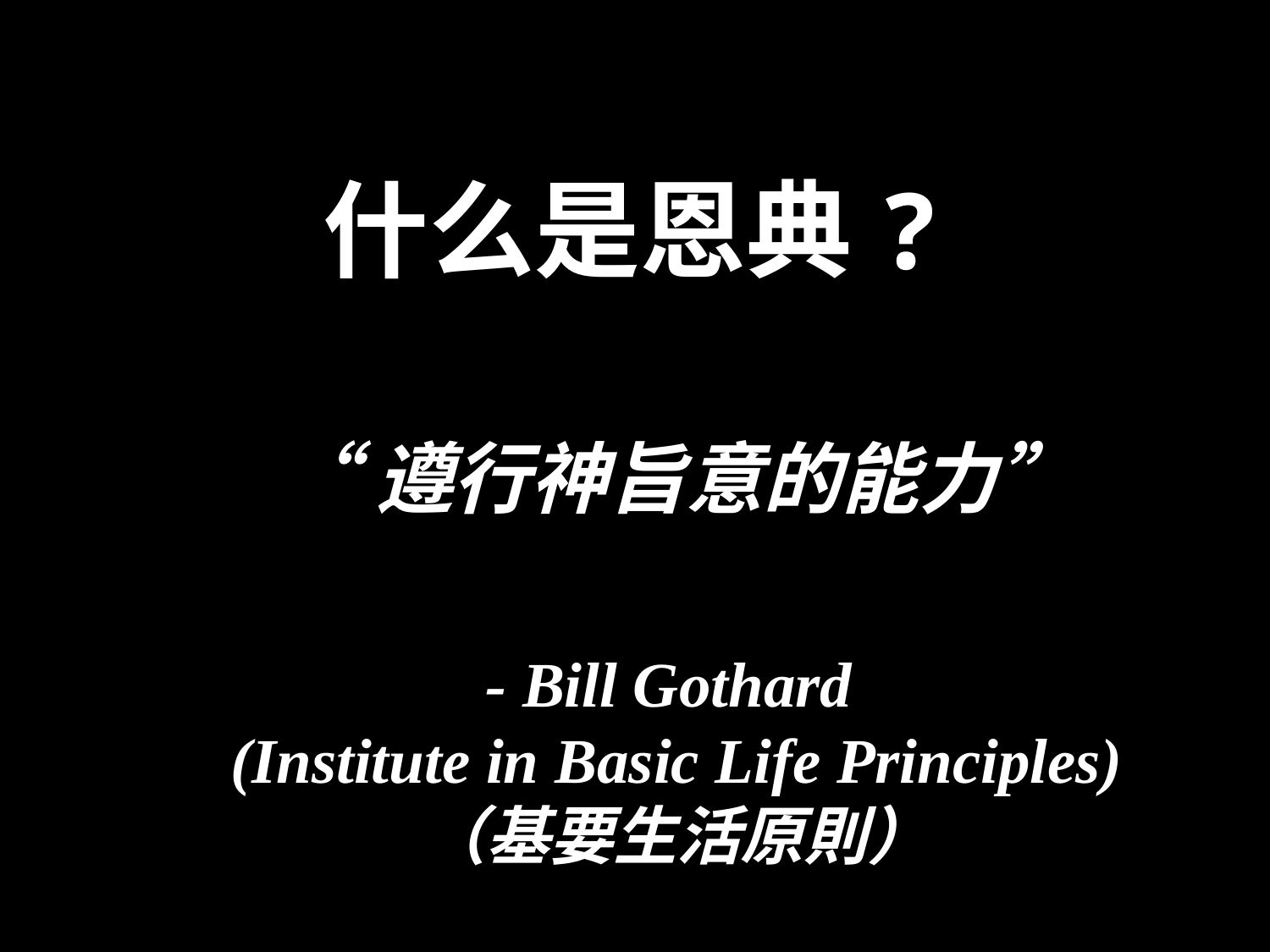

# 什么是恩典?
“遵行神旨意的能力”

- Bill Gothard
(Institute in Basic Life Principles)
（基要生活原則）